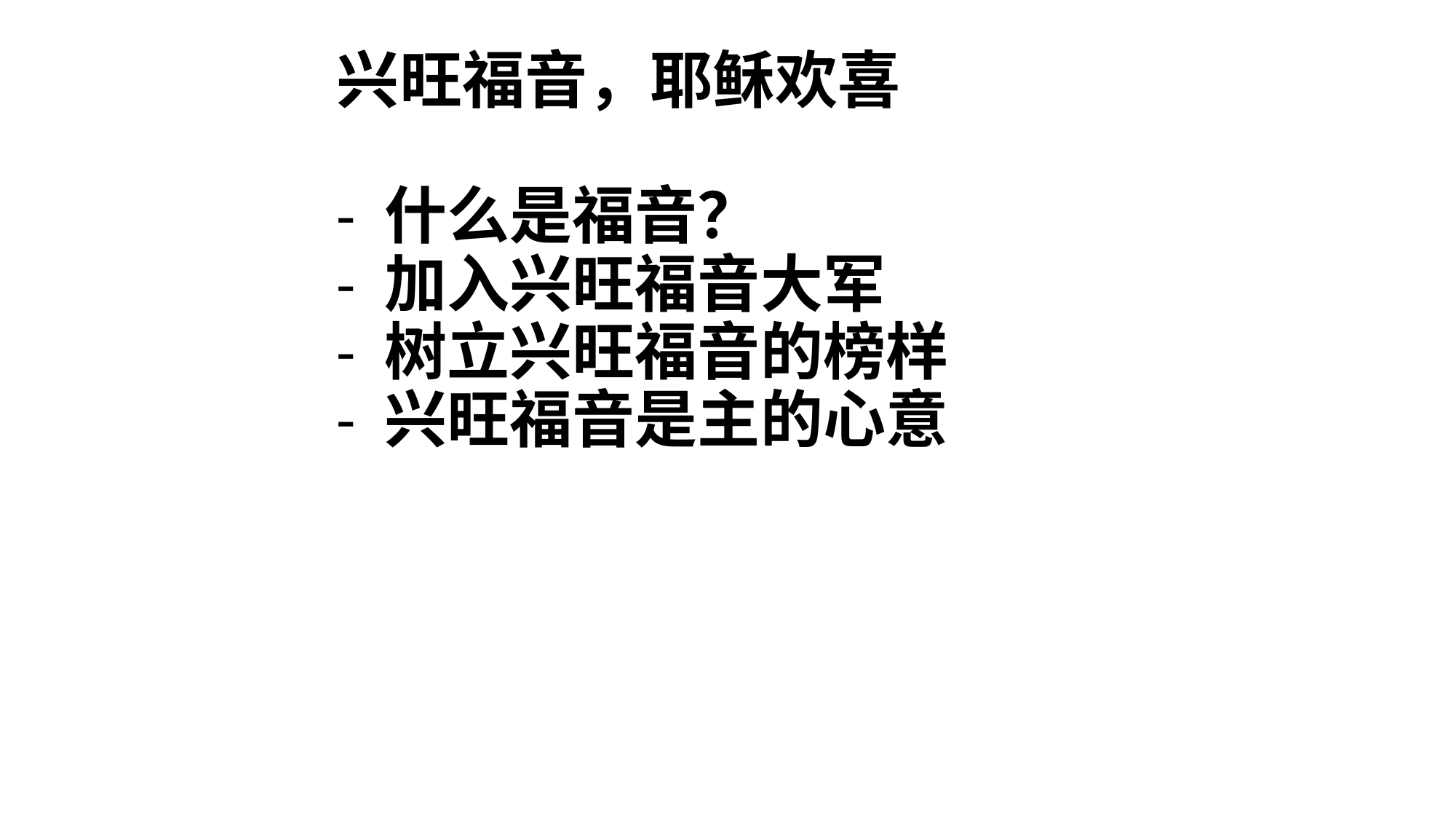

# 兴旺福音，耶稣欢喜 - 什么是福音？ - 加入兴旺福音大军 - 树立兴旺福音的榜样 - 兴旺福音是主的心意